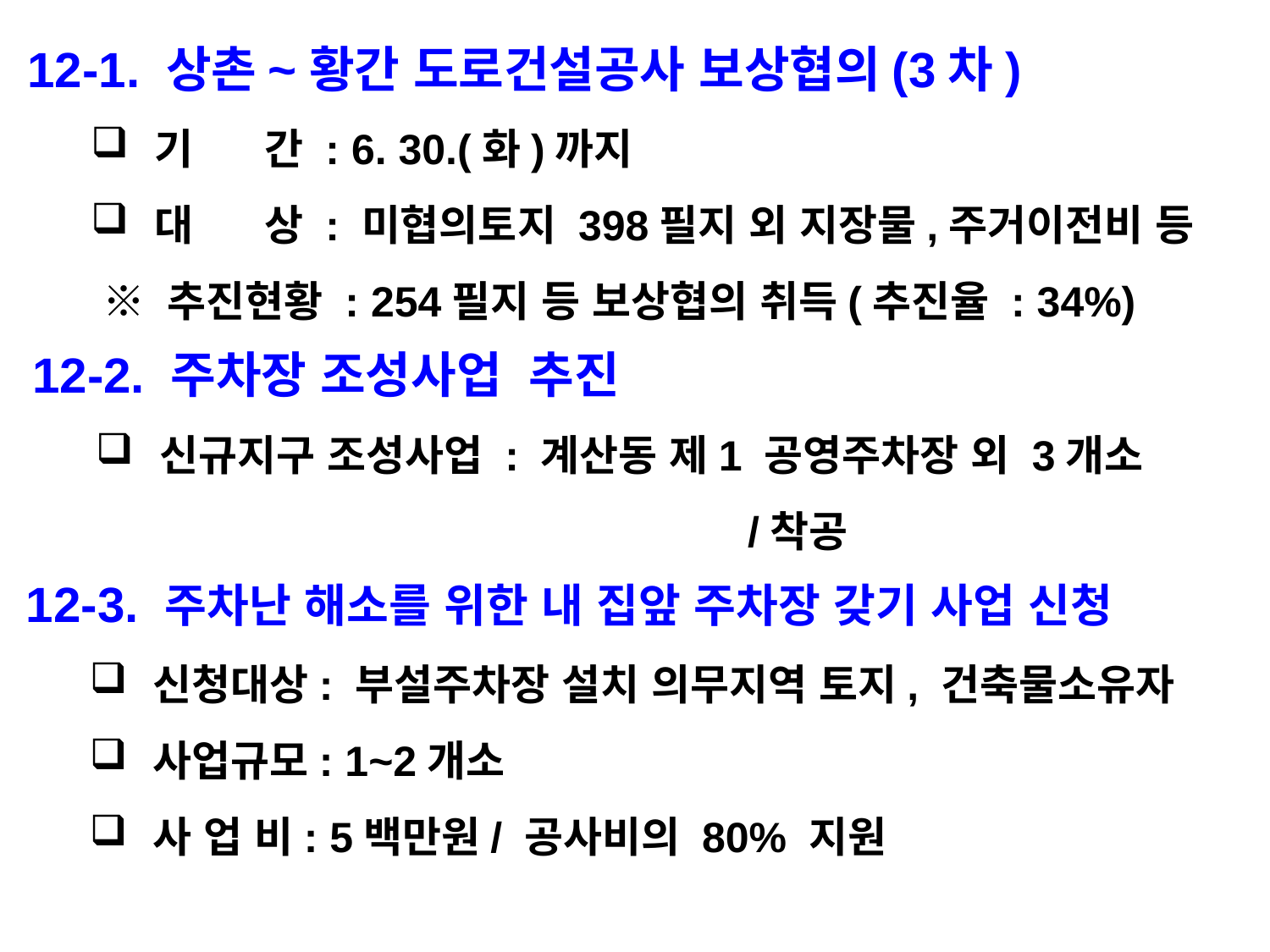

12-1. 상촌~황간 도로건설공사 보상협의(3차)
기      간 : 6. 30.(화)까지
대      상 : 미협의토지 398필지 외 지장물,주거이전비 등
 ※ 추진현황 : 254필지 등 보상협의 취득(추진율 : 34%)

12-2. 주차장 조성사업  추진
신규지구 조성사업 : 계산동 제1 공영주차장 외 3개소
                                                       /착공

12-3. 주차난 해소를 위한 내 집앞 주차장 갖기 사업 신청
신청대상: 부설주차장 설치 의무지역 토지, 건축물소유자
사업규모: 1~2개소
사 업 비: 5백만원/ 공사비의 80% 지원